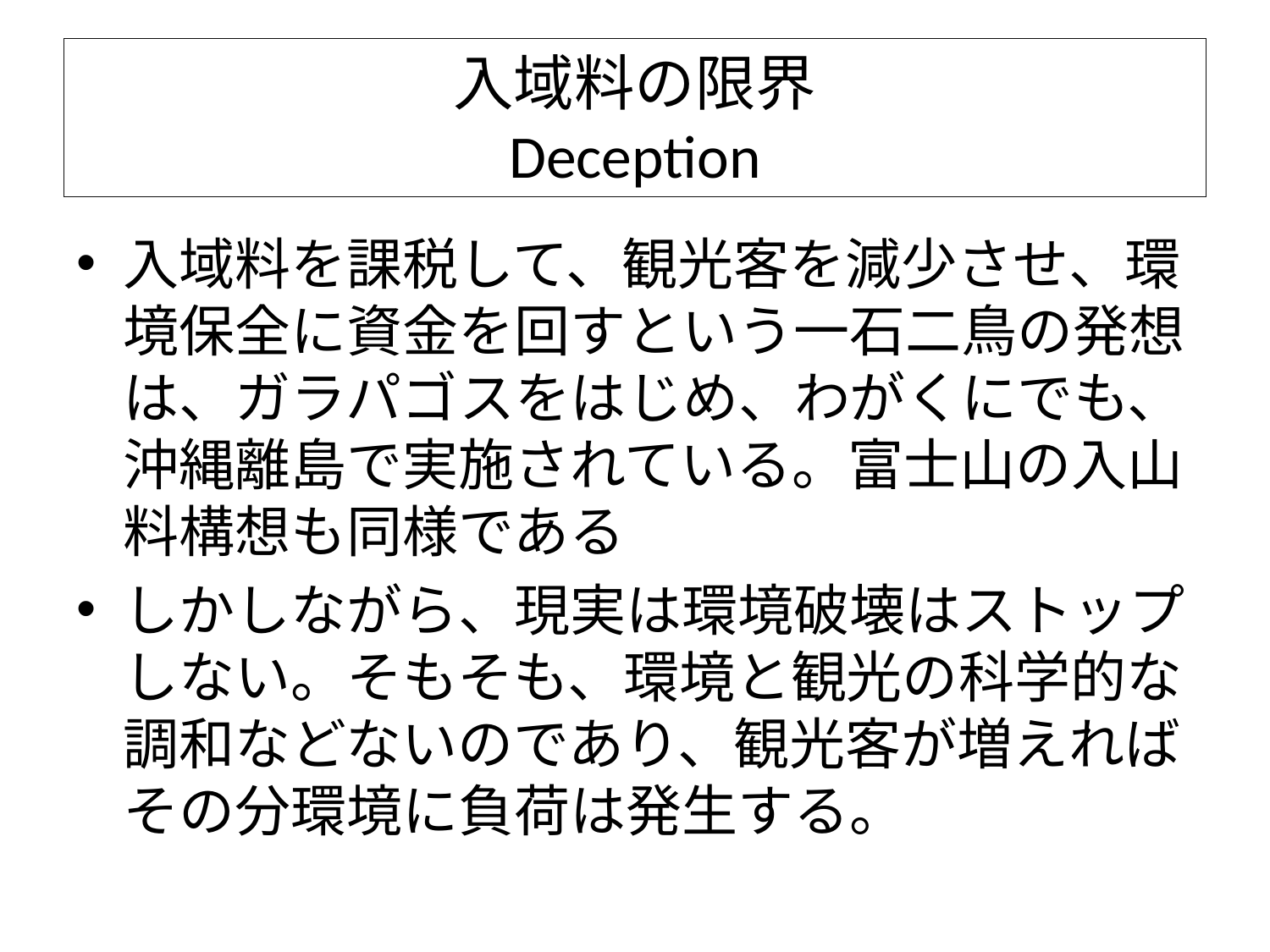

# 入域料の限界 Deception
入域料を課税して、観光客を減少させ、環境保全に資金を回すという一石二鳥の発想は、ガラパゴスをはじめ、わがくにでも、沖縄離島で実施されている。富士山の入山料構想も同様である
しかしながら、現実は環境破壊はストップしない。そもそも、環境と観光の科学的な調和などないのであり、観光客が増えればその分環境に負荷は発生する。